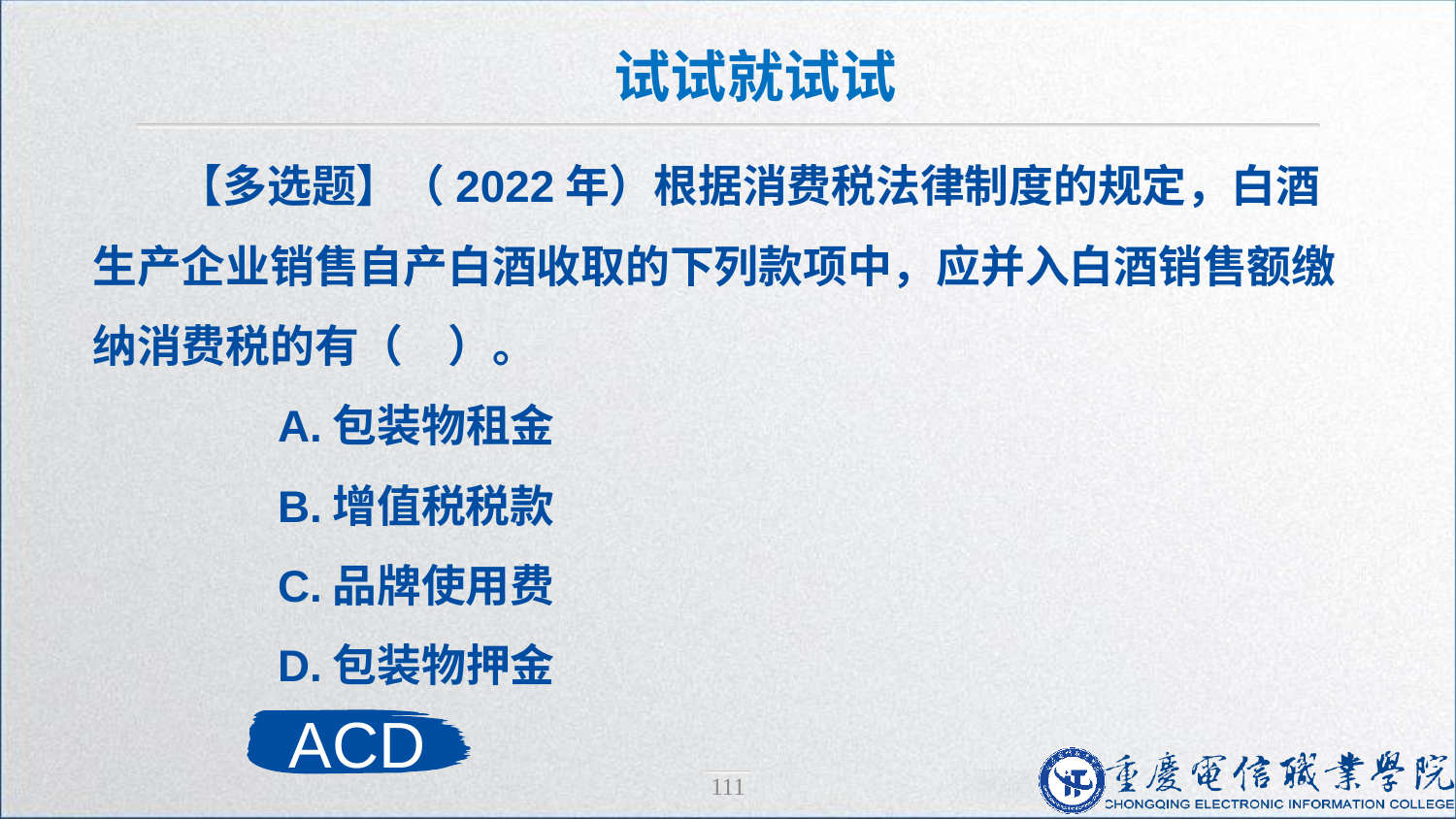

试试就试试
【多选题】（2022年）根据消费税法律制度的规定，白酒生产企业销售自产白酒收取的下列款项中，应并入白酒销售额缴纳消费税的有（　）。
　　A.包装物租金
　　B.增值税税款
　　C.品牌使用费
　　D.包装物押金
ACD

111